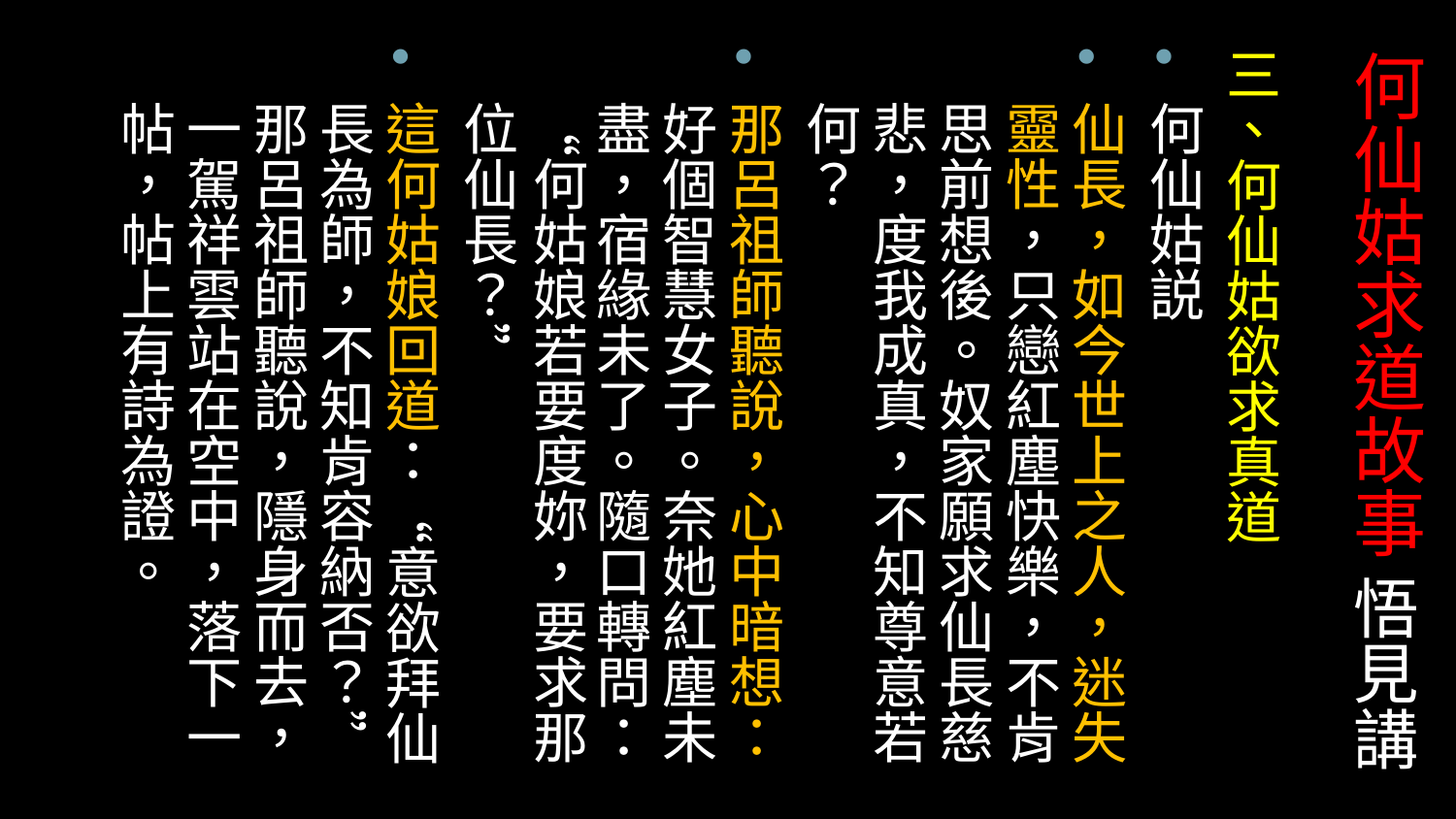

三、何仙姑欲求真道
何仙姑説
仙長，如今世上之人，迷失靈性，只戀紅塵快樂，不肯思前想後。奴家願求仙長慈悲，度我成真，不知尊意若何？
那呂祖師聽說，心中暗想：好個智慧女子。奈她紅塵未盡，宿緣未了。隨口轉問：“何姑娘若要度妳，要求那位仙長？”
這何姑娘回道：“意欲拜仙長為師，不知肯容納否？”那呂祖師聽說，隱身而去，一駕祥雲站在空中，落下一帖，帖上有詩為證。

# 何仙姑求道故事 悟見講